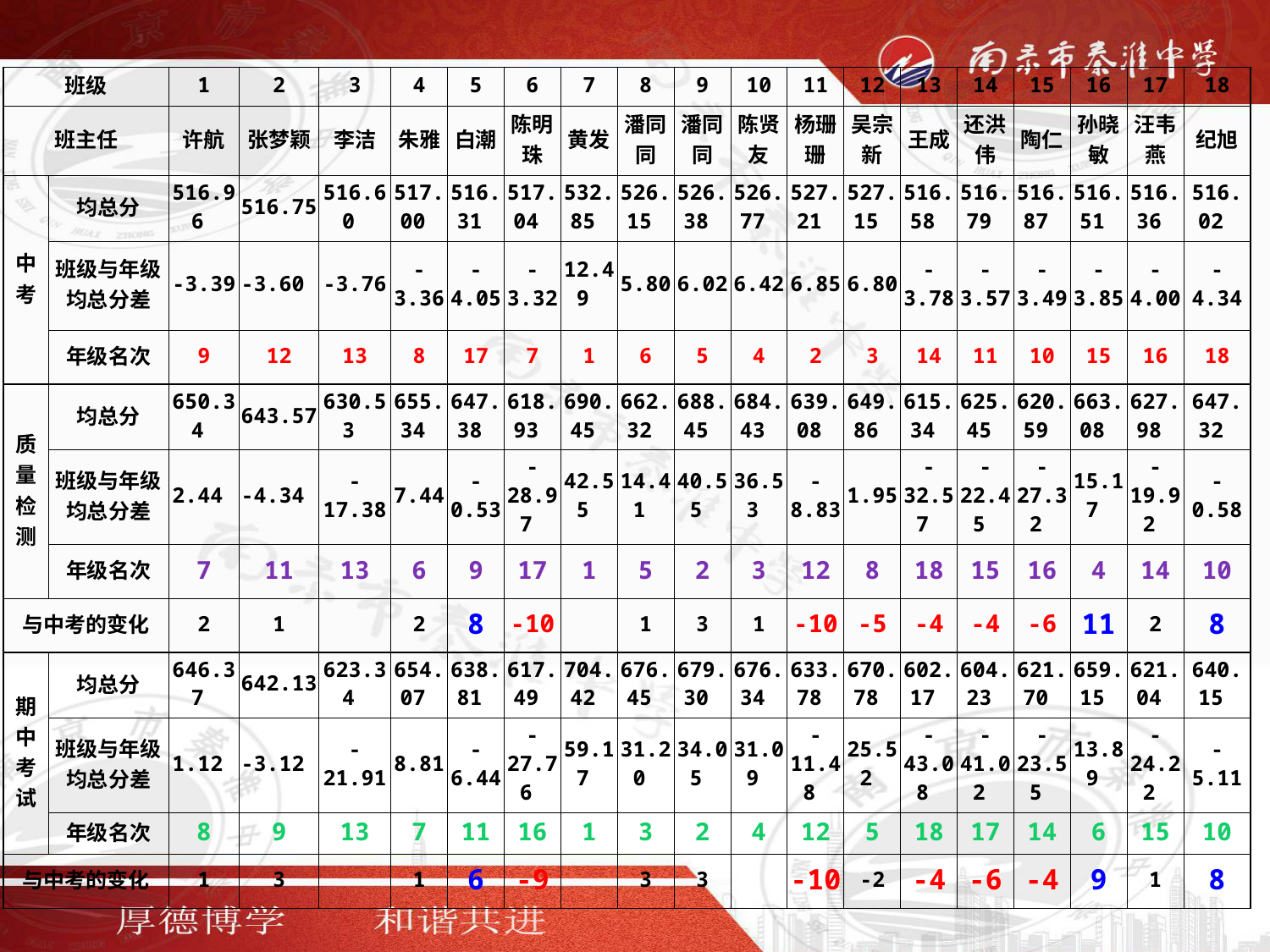

| 班级 |  | 1 | 2 | 3 | 4 | 5 | 6 | 7 | 8 | 9 | 10 | 11 | 12 | 13 | 14 | 15 | 16 | 17 | 18 |
| --- | --- | --- | --- | --- | --- | --- | --- | --- | --- | --- | --- | --- | --- | --- | --- | --- | --- | --- | --- |
| 班主任 |  | 许航 | 张梦颖 | 李洁 | 朱雅 | 白潮 | 陈明珠 | 黄发 | 潘同同 | 潘同同 | 陈贤友 | 杨珊珊 | 吴宗新 | 王成 | 还洪伟 | 陶仁 | 孙晓敏 | 汪韦燕 | 纪旭 |
| 中考 | 均总分 | 516.96 | 516.75 | 516.60 | 517.00 | 516.31 | 517.04 | 532.85 | 526.15 | 526.38 | 526.77 | 527.21 | 527.15 | 516.58 | 516.79 | 516.87 | 516.51 | 516.36 | 516.02 |
|  | 班级与年级 均总分差 | -3.39 | -3.60 | -3.76 | -3.36 | -4.05 | -3.32 | 12.49 | 5.80 | 6.02 | 6.42 | 6.85 | 6.80 | -3.78 | -3.57 | -3.49 | -3.85 | -4.00 | -4.34 |
|  | 年级名次 | 9 | 12 | 13 | 8 | 17 | 7 | 1 | 6 | 5 | 4 | 2 | 3 | 14 | 11 | 10 | 15 | 16 | 18 |
| 质量检测 | 均总分 | 650.34 | 643.57 | 630.53 | 655.34 | 647.38 | 618.93 | 690.45 | 662.32 | 688.45 | 684.43 | 639.08 | 649.86 | 615.34 | 625.45 | 620.59 | 663.08 | 627.98 | 647.32 |
|  | 班级与年级 均总分差 | 2.44 | -4.34 | -17.38 | 7.44 | -0.53 | -28.97 | 42.55 | 14.41 | 40.55 | 36.53 | -8.83 | 1.95 | -32.57 | -22.45 | -27.32 | 15.17 | -19.92 | -0.58 |
|  | 年级名次 | 7 | 11 | 13 | 6 | 9 | 17 | 1 | 5 | 2 | 3 | 12 | 8 | 18 | 15 | 16 | 4 | 14 | 10 |
| 与中考的变化 |  | 2 | 1 |  | 2 | 8 | -10 |  | 1 | 3 | 1 | -10 | -5 | -4 | -4 | -6 | 11 | 2 | 8 |
| 期中考试 | 均总分 | 646.37 | 642.13 | 623.34 | 654.07 | 638.81 | 617.49 | 704.42 | 676.45 | 679.30 | 676.34 | 633.78 | 670.78 | 602.17 | 604.23 | 621.70 | 659.15 | 621.04 | 640.15 |
|  | 班级与年级 均总分差 | 1.12 | -3.12 | -21.91 | 8.81 | -6.44 | -27.76 | 59.17 | 31.20 | 34.05 | 31.09 | -11.48 | 25.52 | -43.08 | -41.02 | -23.55 | 13.89 | -24.22 | -5.11 |
|  | 年级名次 | 8 | 9 | 13 | 7 | 11 | 16 | 1 | 3 | 2 | 4 | 12 | 5 | 18 | 17 | 14 | 6 | 15 | 10 |
| 与中考的变化 |  | 1 | 3 |  | 1 | 6 | -9 |  | 3 | 3 |  | -10 | -2 | -4 | -6 | -4 | 9 | 1 | 8 |